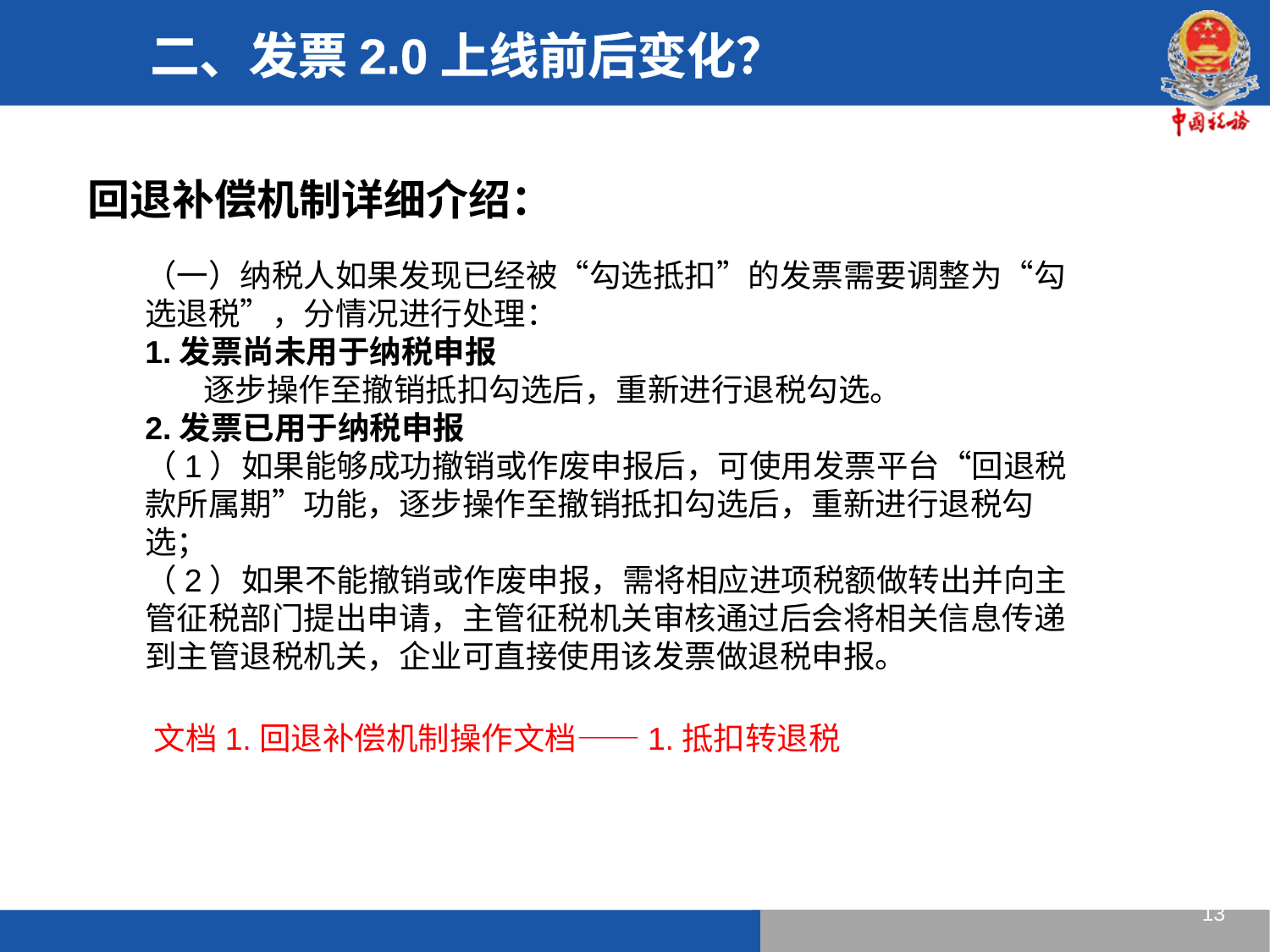

13
二、发票2.0上线前后变化？
回退补偿机制详细介绍：
（一）纳税人如果发现已经被“勾选抵扣”的发票需要调整为“勾选退税”，分情况进行处理：
1.发票尚未用于纳税申报
       逐步操作至撤销抵扣勾选后，重新进行退税勾选。
2.发票已用于纳税申报
（1）如果能够成功撤销或作废申报后，可使用发票平台“回退税款所属期”功能，逐步操作至撤销抵扣勾选后，重新进行退税勾选；
（2）如果不能撤销或作废申报，需将相应进项税额做转出并向主管征税部门提出申请，主管征税机关审核通过后会将相关信息传递到主管退税机关，企业可直接使用该发票做退税申报。
文档1.回退补偿机制操作文档——1.抵扣转退税